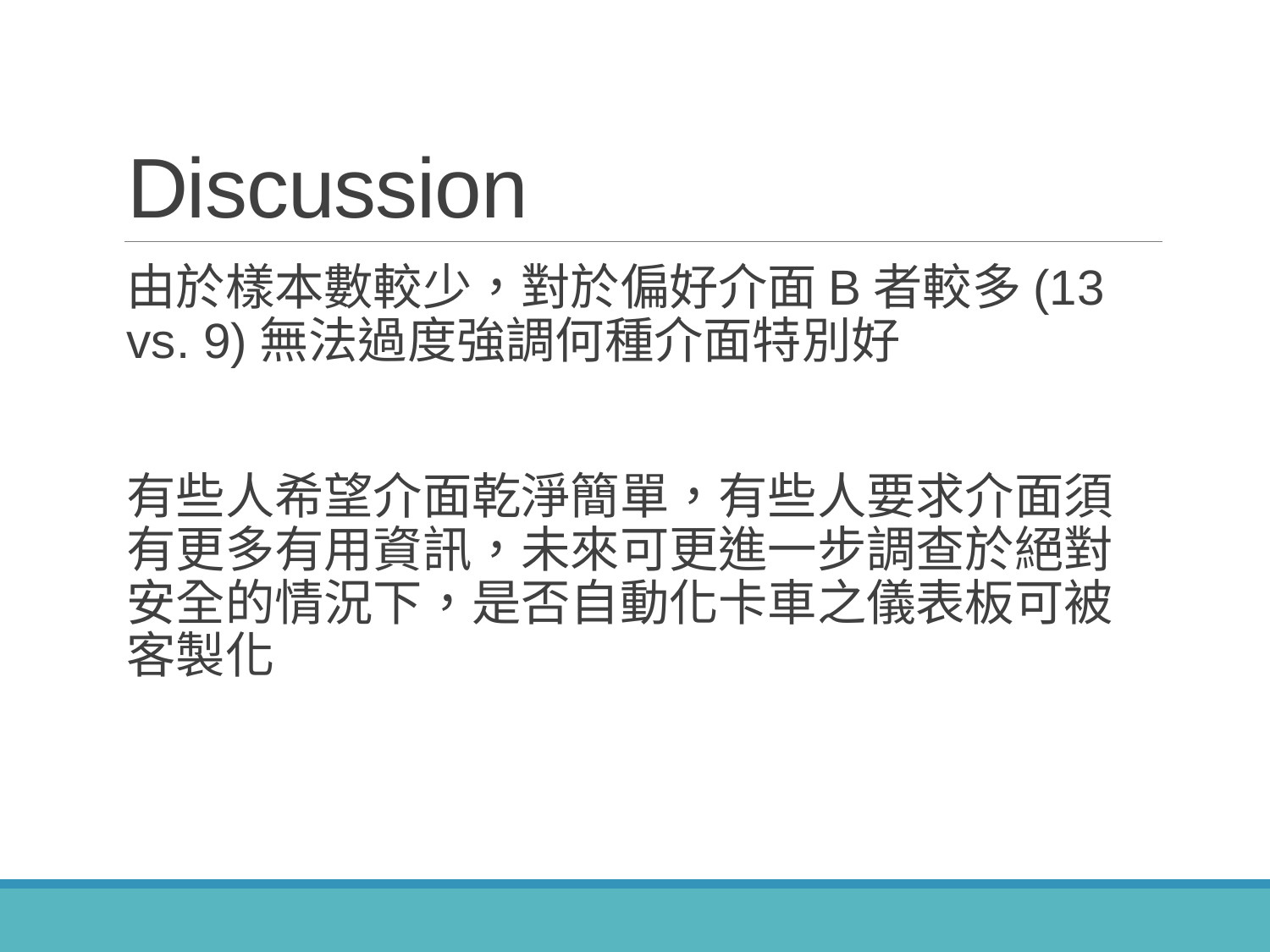

# Discussion
由於樣本數較少，對於偏好介面B者較多(13 vs. 9)無法過度強調何種介面特別好

有些人希望介面乾淨簡單，有些人要求介面須有更多有用資訊，未來可更進一步調查於絕對安全的情況下，是否自動化卡車之儀表板可被客製化